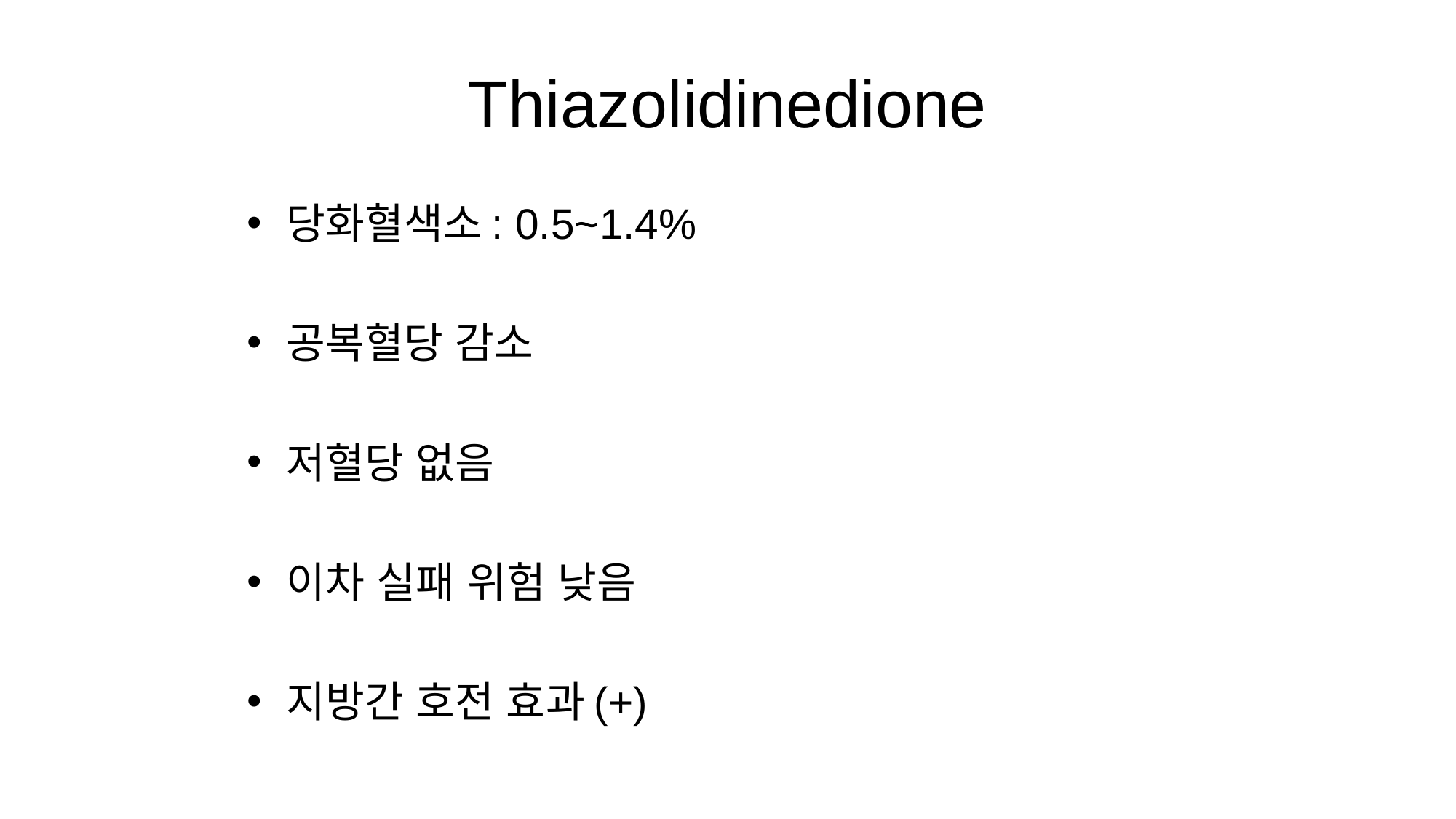

# Thiazolidinedione
당화혈색소: 0.5~1.4%

공복혈당 감소

저혈당 없음

이차 실패 위험 낮음

지방간 호전 효과(+)